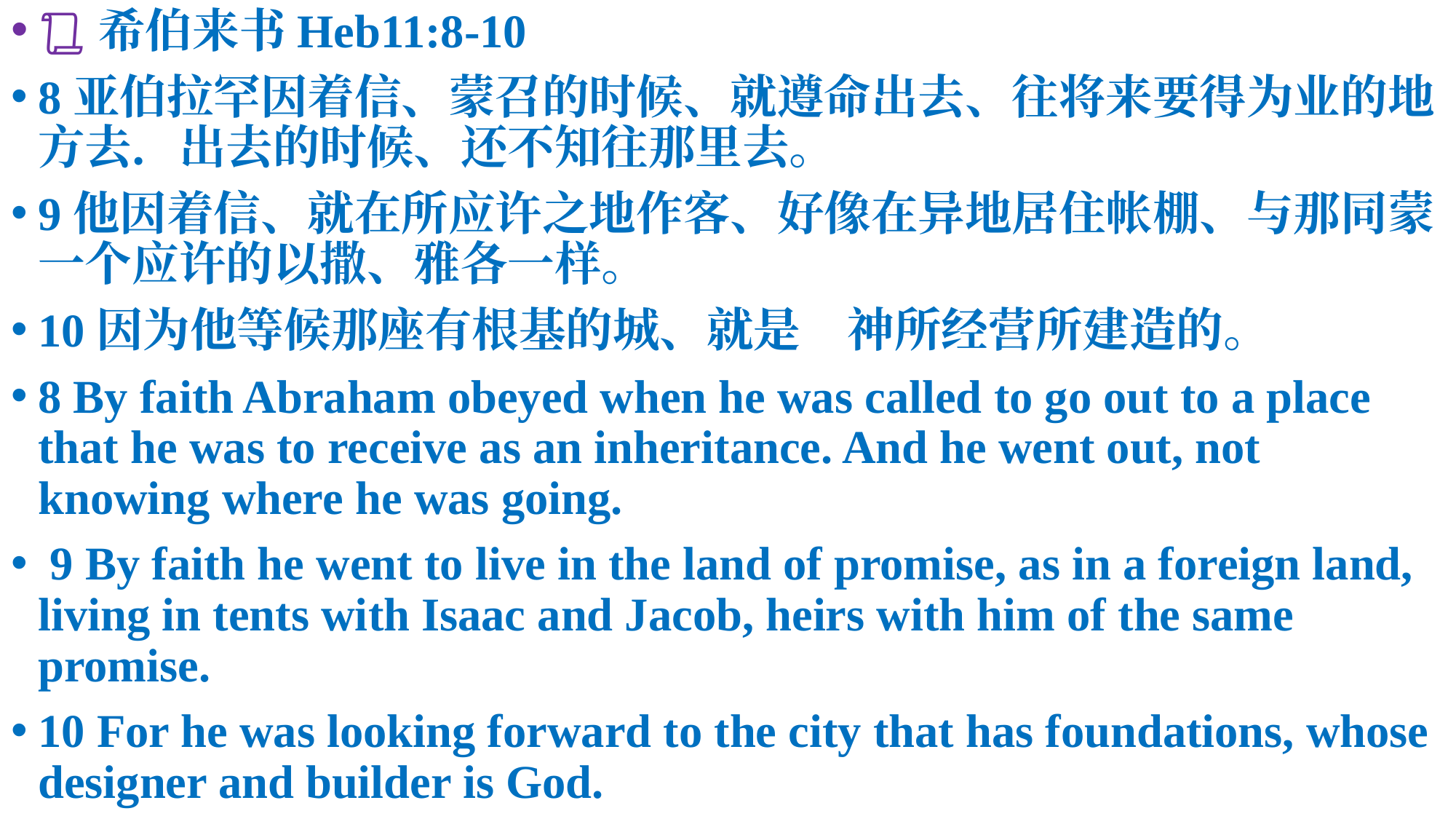

📜希伯来书Heb11:8-10
8亚伯拉罕因着信、蒙召的时候、就遵命出去、往将来要得为业的地方去．出去的时候、还不知往那里去。
9他因着信、就在所应许之地作客、好像在异地居住帐棚、与那同蒙一个应许的以撒、雅各一样。
10因为他等候那座有根基的城、就是　神所经营所建造的。
8 By faith Abraham obeyed when he was called to go out to a place that he was to receive as an inheritance. And he went out, not knowing where he was going.
 9 By faith he went to live in the land of promise, as in a foreign land, living in tents with Isaac and Jacob, heirs with him of the same promise.
10 For he was looking forward to the city that has foundations, whose designer and builder is God.